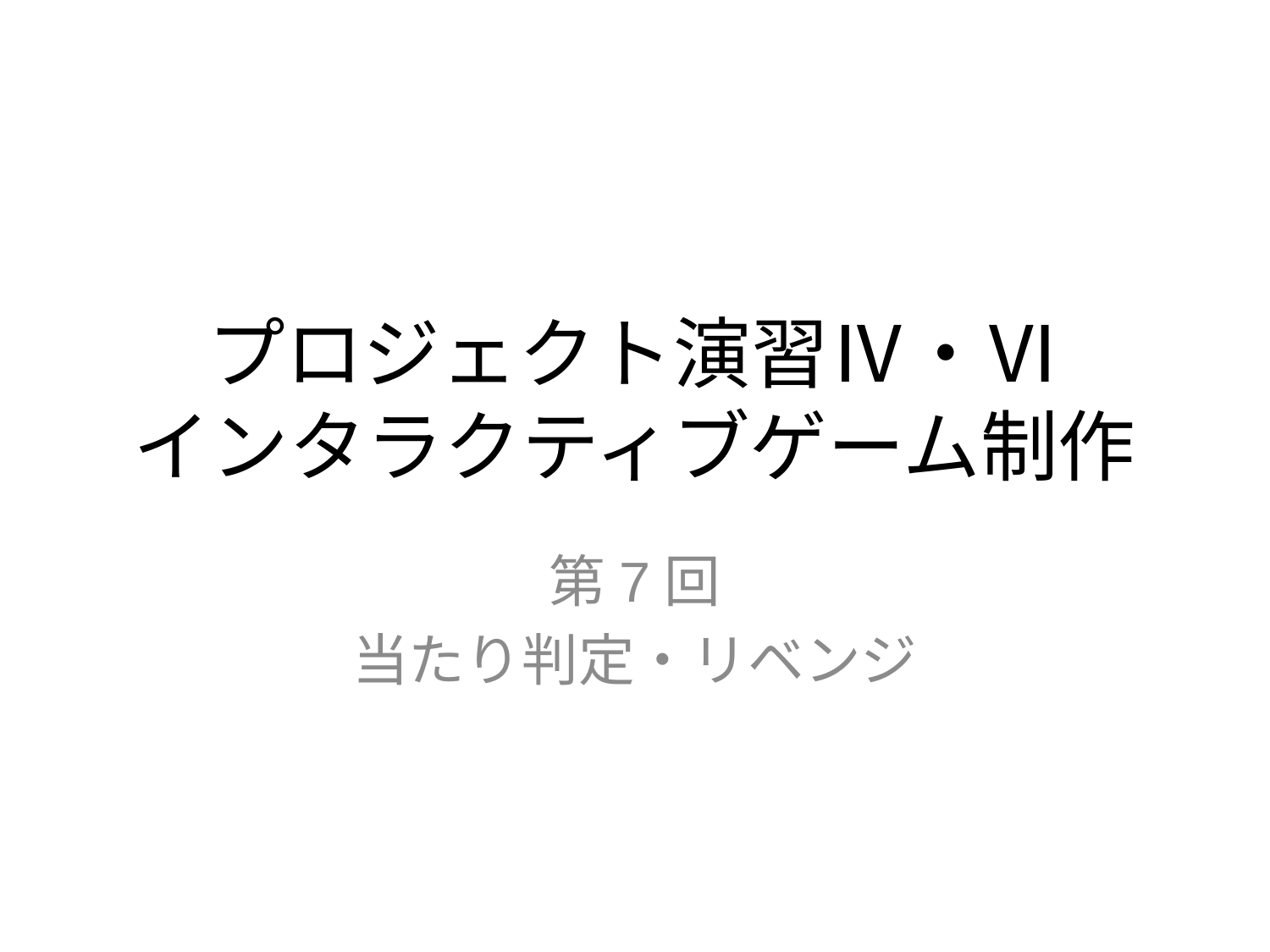

# プロジェクト演習Ⅳ・Ⅵ インタラクティブゲーム制作
第7回
当たり判定・リベンジ